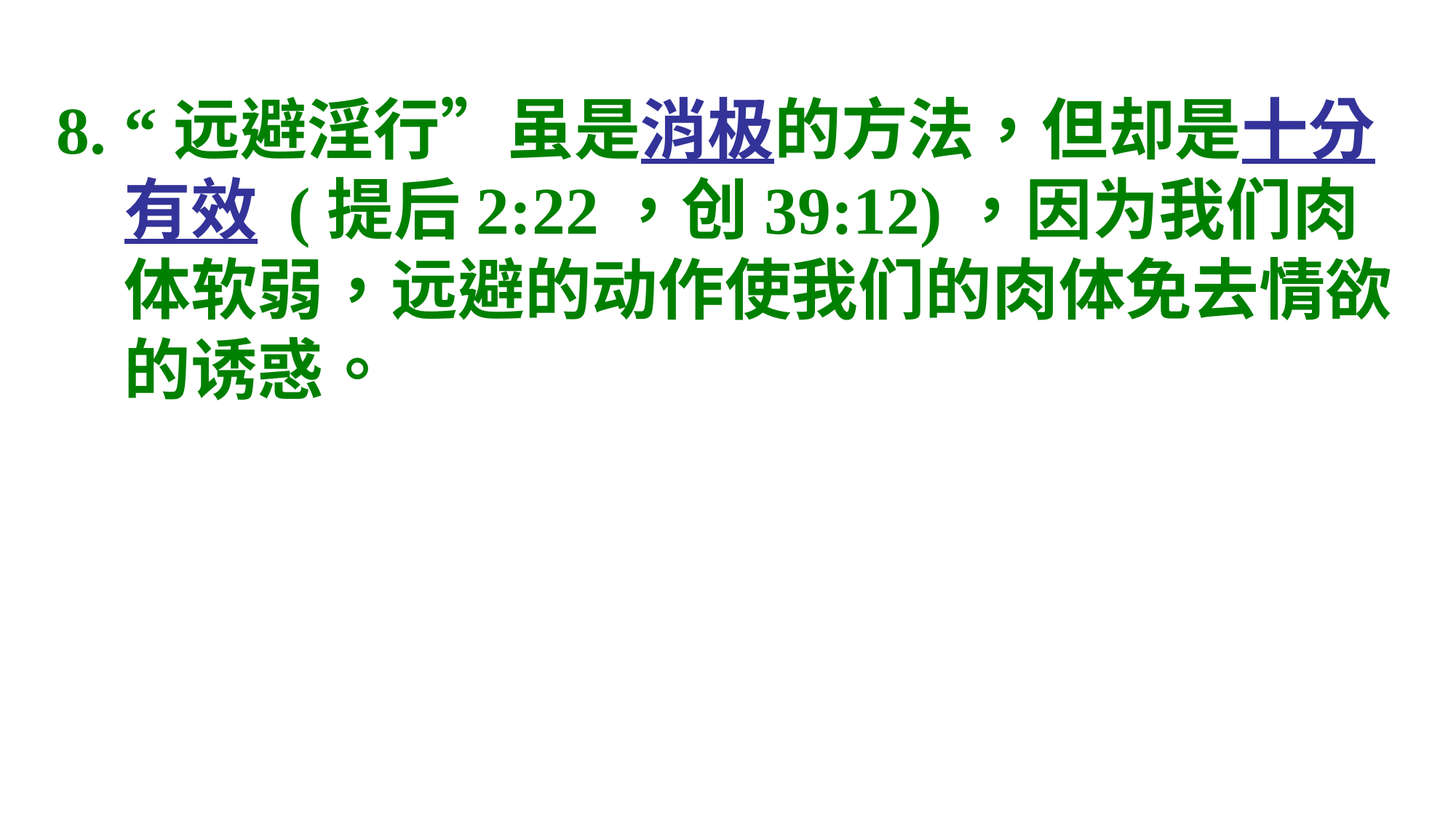

8.	“远避淫行”虽是消极的方法，但却是十分有效 (提后2:22，创39:12)，因为我们肉体软弱，远避的动作使我们的肉体免去情欲的诱惑。